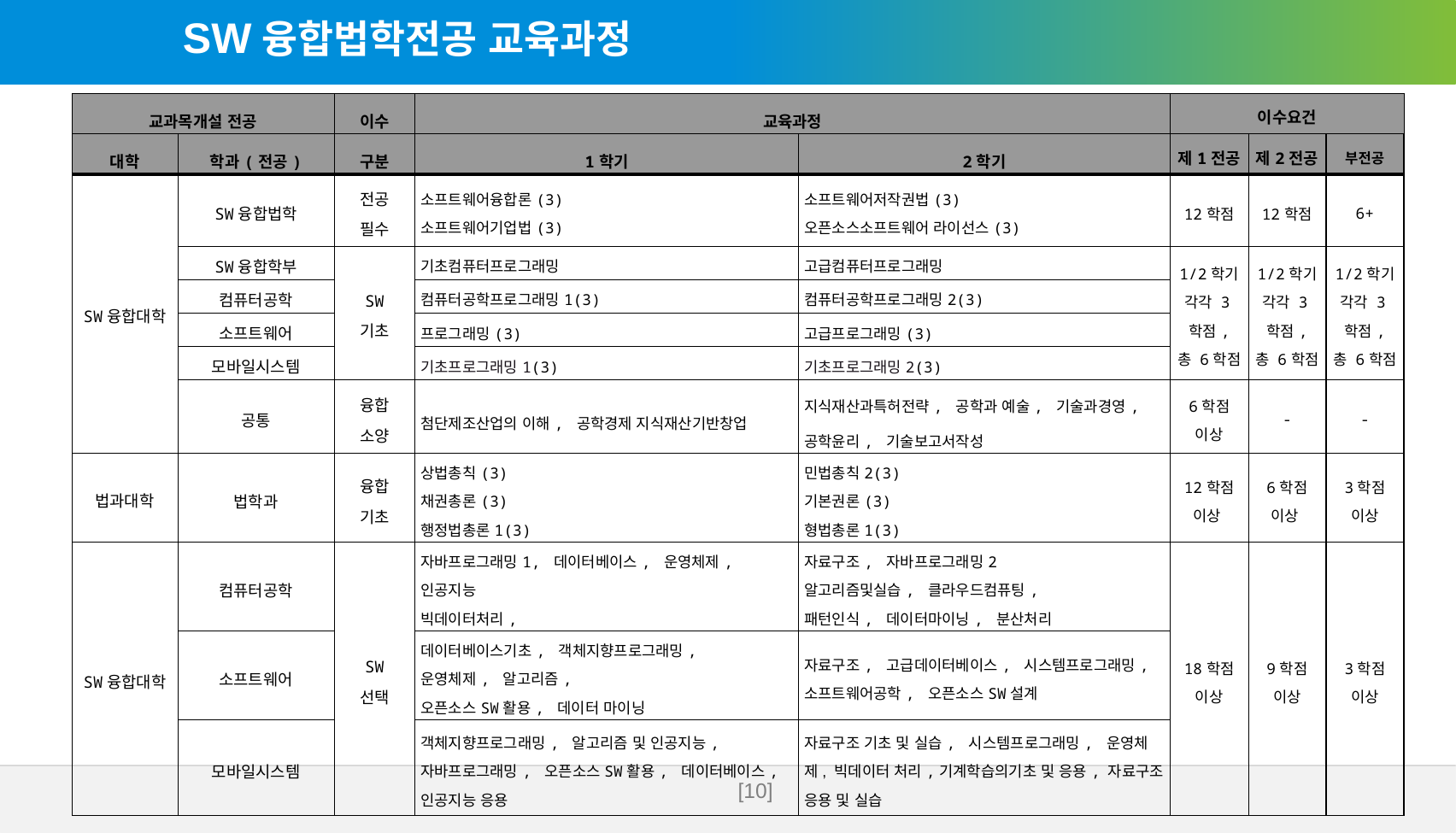

SW융합법학전공 교육과정
| 교과목개설 전공 |  | 이수 | 교육과정 |  | 이수요건 |  |  |
| --- | --- | --- | --- | --- | --- | --- | --- |
| 대학 | 학과(전공) | 구분 | 1학기 | 2학기 | 제1전공 | 제2전공 | 부전공 |
| SW융합대학 | SW융합법학 | 전공 필수 | 소프트웨어융합론(3) 소프트웨어기업법(3) | 소프트웨어저작권법(3) 오픈소스소프트웨어 라이선스(3) | 12학점 | 12학점 | 6+ |
|  | SW융합학부 | SW 기초 | 기초컴퓨터프로그래밍 | 고급컴퓨터프로그래밍 | 1/2학기 각각 3학점, 총 6학점 | 1/2학기 각각 3학점, 총 6학점 | 1/2학기 각각 3학점, 총 6학점 |
|  | 컴퓨터공학 |  | 컴퓨터공학프로그래밍1(3) | 컴퓨터공학프로그래밍2(3) |  |  |  |
|  | 소프트웨어 |  | 프로그래밍(3) | 고급프로그래밍(3) |  |  |  |
|  | 모바일시스템 |  | 기초프로그래밍1(3) | 기초프로그래밍2(3) |  |  |  |
|  | 공통 | 융합 소양 | 첨단제조산업의 이해, 공학경제 지식재산기반창업 | 지식재산과특허전략, 공학과 예술, 기술과경영, 공학윤리, 기술보고서작성 | 6학점 이상 | - | - |
| 법과대학 | 법학과 | 융합 기초 | 상법총칙(3) 채권총론(3) 행정법총론1(3) | 민법총칙2(3) 기본권론(3) 형법총론1(3) | 12학점 이상 | 6학점 이상 | 3학점 이상 |
| SW융합대학 | 컴퓨터공학 | SW 선택 | 자바프로그래밍1, 데이터베이스, 운영체제, 인공지능 빅데이터처리, | 자료구조, 자바프로그래밍2 알고리즘및실습, 클라우드컴퓨팅, 패턴인식, 데이터마이닝, 분산처리 | 18학점 이상 | 9학점 이상 | 3학점 이상 |
|  | 소프트웨어 |  | 데이터베이스기초, 객체지향프로그래밍, 운영체제, 알고리즘, 오픈소스SW활용, 데이터 마이닝 | 자료구조, 고급데이터베이스, 시스템프로그래밍, 소프트웨어공학, 오픈소스SW설계 |  |  |  |
|  | 모바일시스템 |  | 객체지향프로그래밍, 알고리즘 및 인공지능, 자바프로그래밍, 오픈소스SW활용, 데이터베이스, 인공지능 응용 | 자료구조 기초 및 실습, 시스템프로그래밍, 운영체제, 빅데이터 처리,기계학습의기초 및 응용, 자료구조 응용 및 실습 |  |  |  |